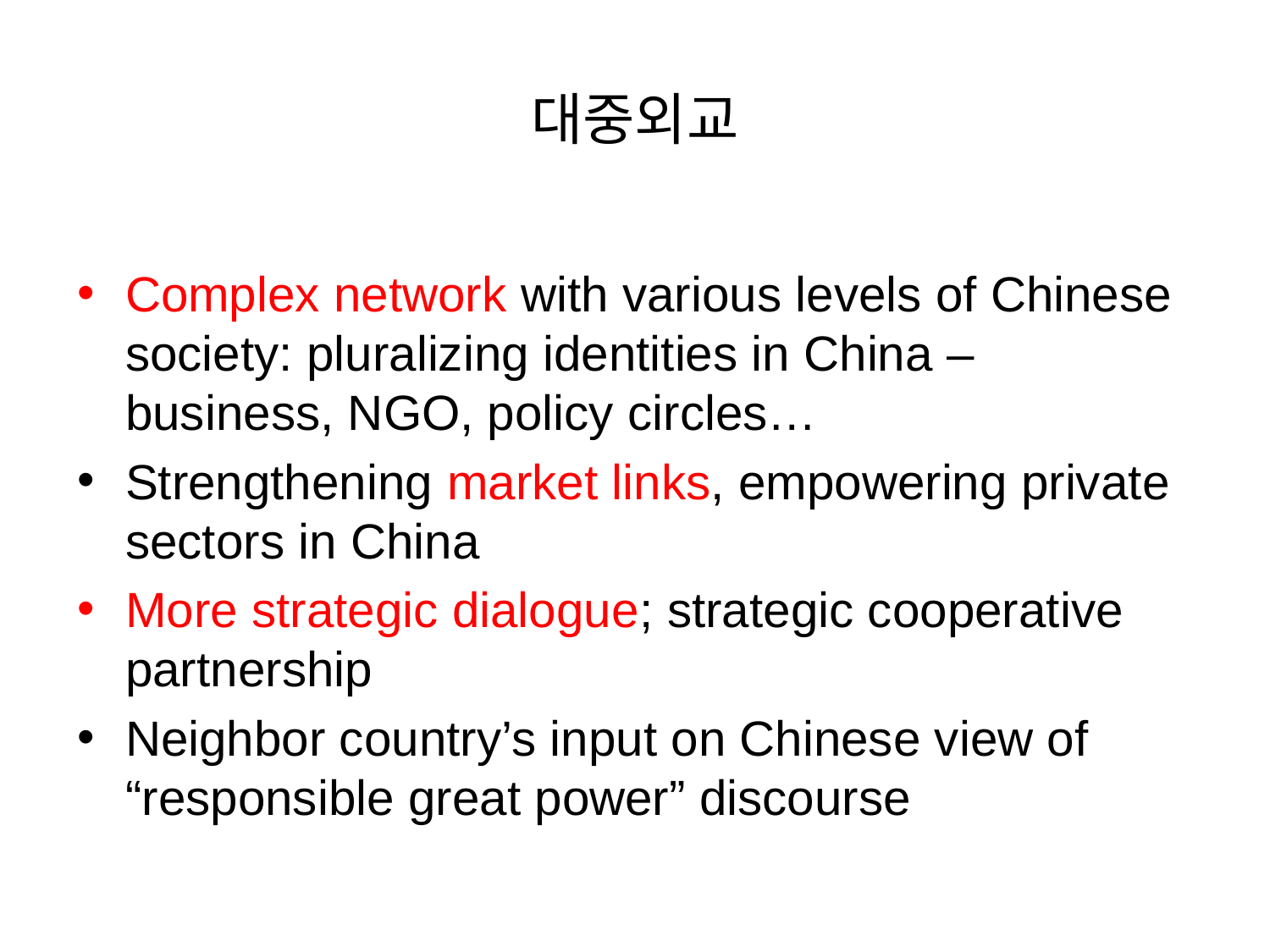

# 대중외교
Complex network with various levels of Chinese society: pluralizing identities in China – business, NGO, policy circles…
Strengthening market links, empowering private sectors in China
More strategic dialogue; strategic cooperative partnership
Neighbor country’s input on Chinese view of “responsible great power” discourse